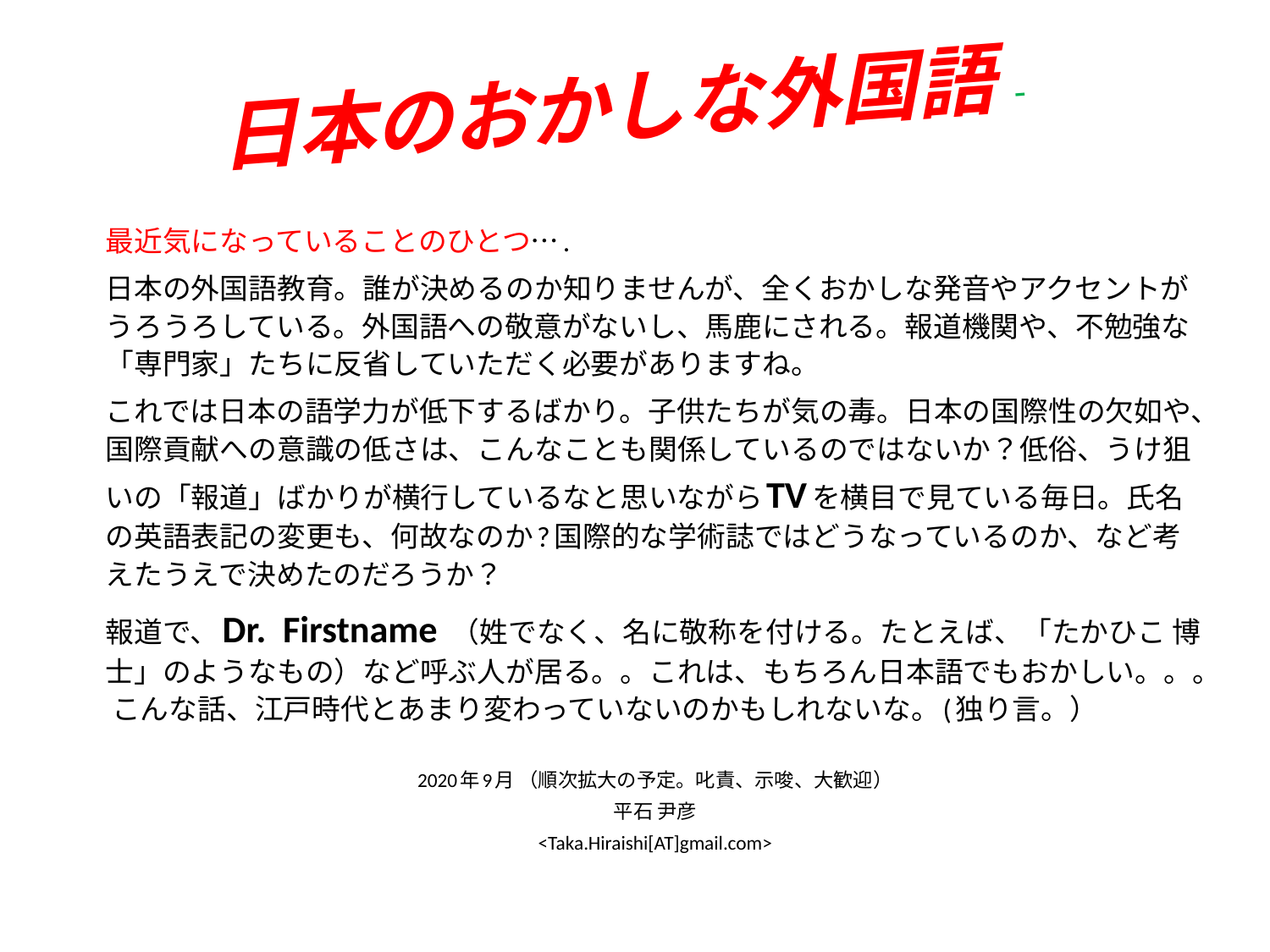

# 日本のおかしな外国語-
最近気になっていることのひとつ….
日本の外国語教育。誰が決めるのか知りませんが、全くおかしな発音やアクセントがうろうろしている。外国語への敬意がないし、馬鹿にされる。報道機関や、不勉強な「専門家」たちに反省していただく必要がありますね。
これでは日本の語学力が低下するばかり。子供たちが気の毒。日本の国際性の欠如や、国際貢献への意識の低さは、こんなことも関係しているのではないか？低俗、うけ狙いの「報道」ばかりが横行しているなと思いながらTVを横目で見ている毎日。氏名の英語表記の変更も、何故なのか?国際的な学術誌ではどうなっているのか、など考えたうえで決めたのだろうか？
報道で、Dr.  Firstname （姓でなく、名に敬称を付ける。たとえば、「たかひこ 博士」のようなもの）など呼ぶ人が居る。。これは、もちろん日本語でもおかしい。。。 こんな話、江戸時代とあまり変わっていないのかもしれないな。(独り言。）

2020年9月 （順次拡大の予定。叱責、示唆、大歓迎）
平石 尹彦
<Taka.Hiraishi[AT]gmail.com>